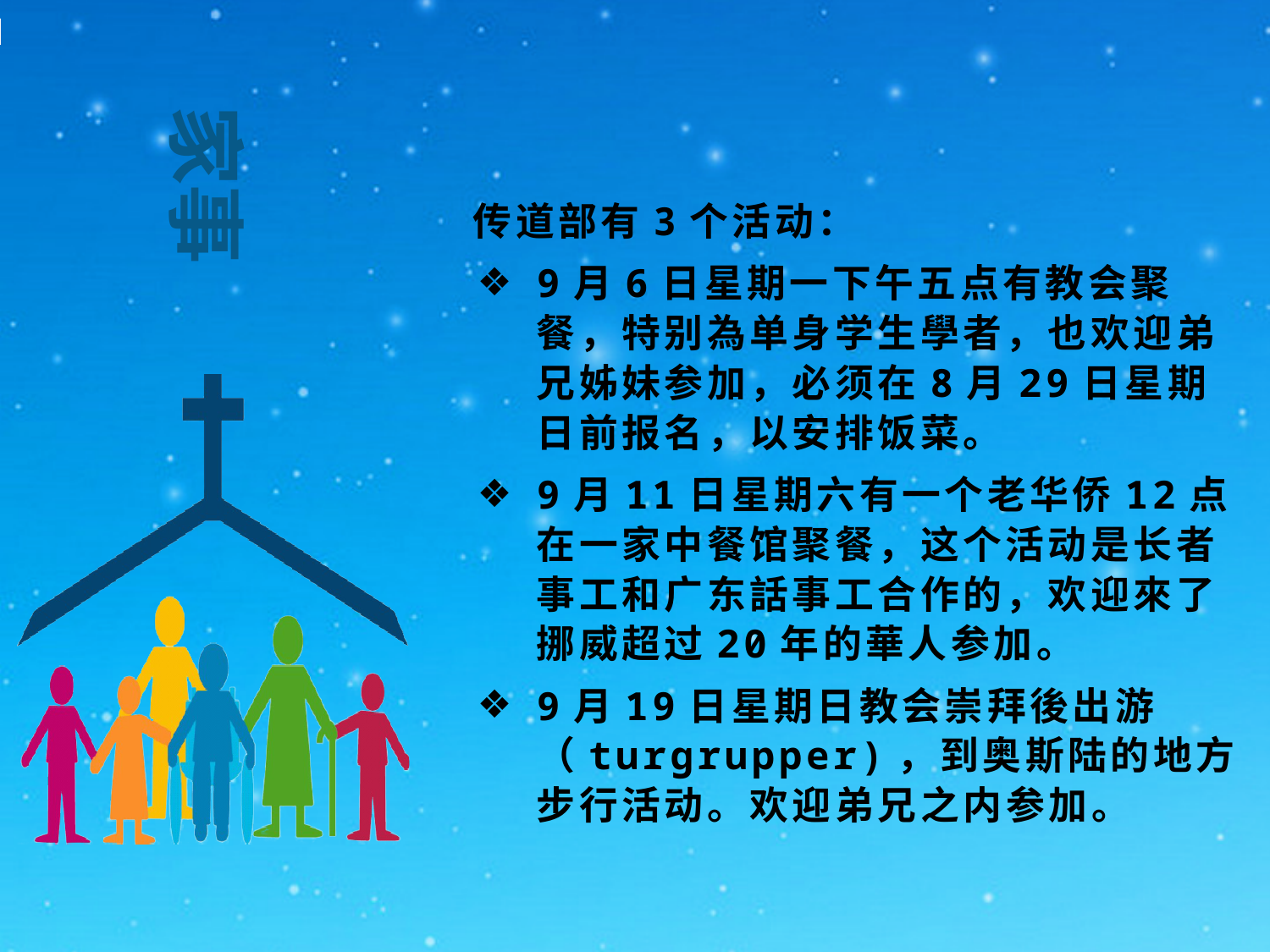

传道部有3个活动：
9月6日星期一下午五点有教会聚餐，特别為单身学生學者，也欢迎弟兄姊妹参加，必须在8月29日星期日前报名，以安排饭菜。
9月11日星期六有一个老华侨12点在一家中餐馆聚餐，这个活动是长者事工和广东話事工合作的，欢迎來了挪威超过20年的華人参加。
9月19日星期日教会崇拜後出游（turgrupper)，到奥斯陆的地方步行活动。欢迎弟兄之内参加。